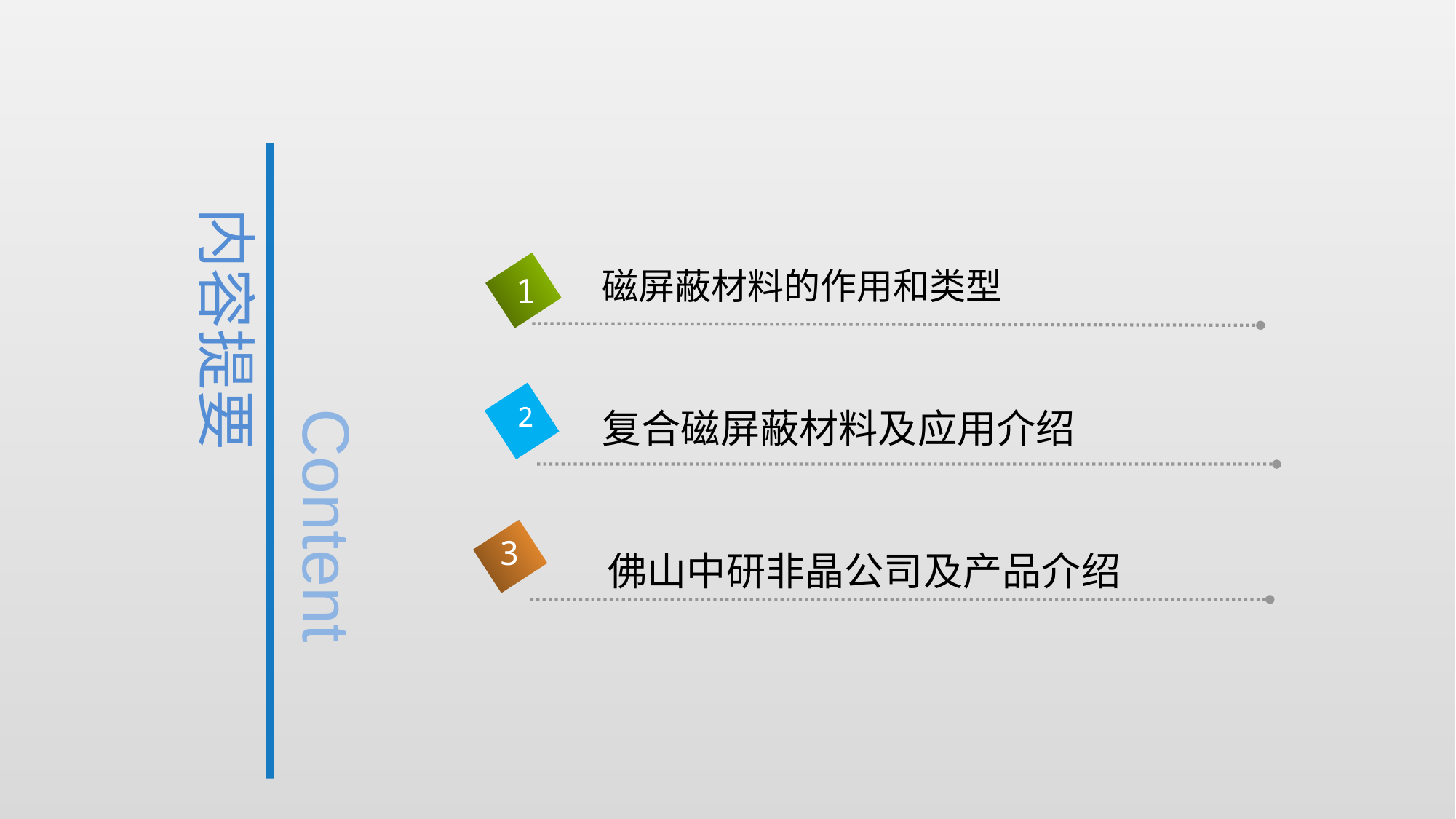

内容提要
磁屏蔽材料的作用和类型

1

2
复合磁屏蔽材料及应用介绍
Content

3

 佛山中研非晶公司及产品介绍